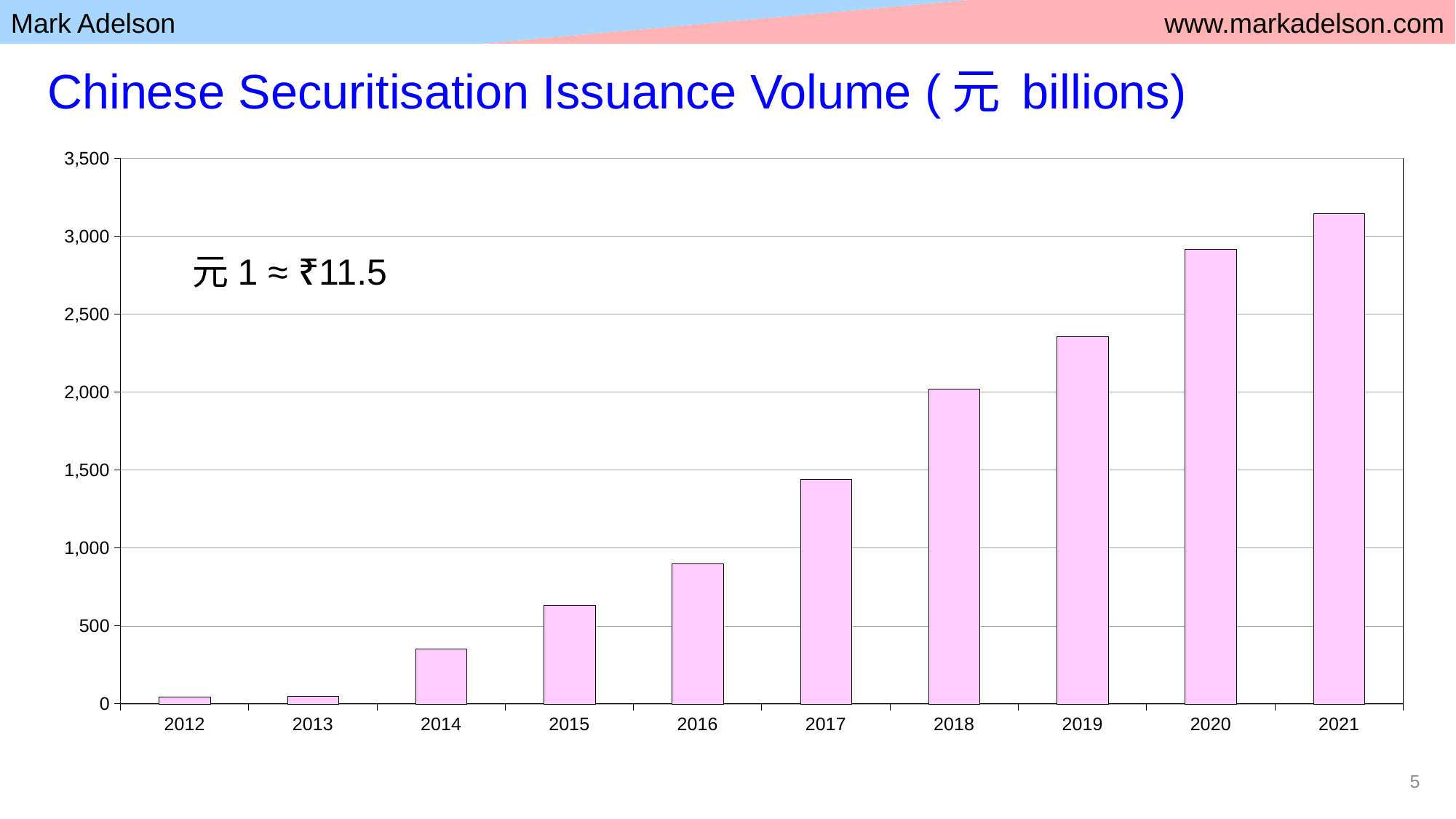

# Chinese Securitisation Issuance Volume (元 billions)

### Chart

| Category | Chines Securitization Volume |
|---|---|
| 2012 | 46.7189696195783 |
| 2013 | 47.6532815246229 |
| 2014 | 350.852066548464 |
| 2015 | 632.24624034248 |
| 2016 | 898.007404481273 |
| 2017 | 1440.89919432629 |
| 2018 | 2019.32055156955 |
| 2019 | 2356.14085050481 |
| 2020 | 2918.92919809284 |
| 2021 | 3146.31842944154 |
元1 ≈ ₹11.5
5